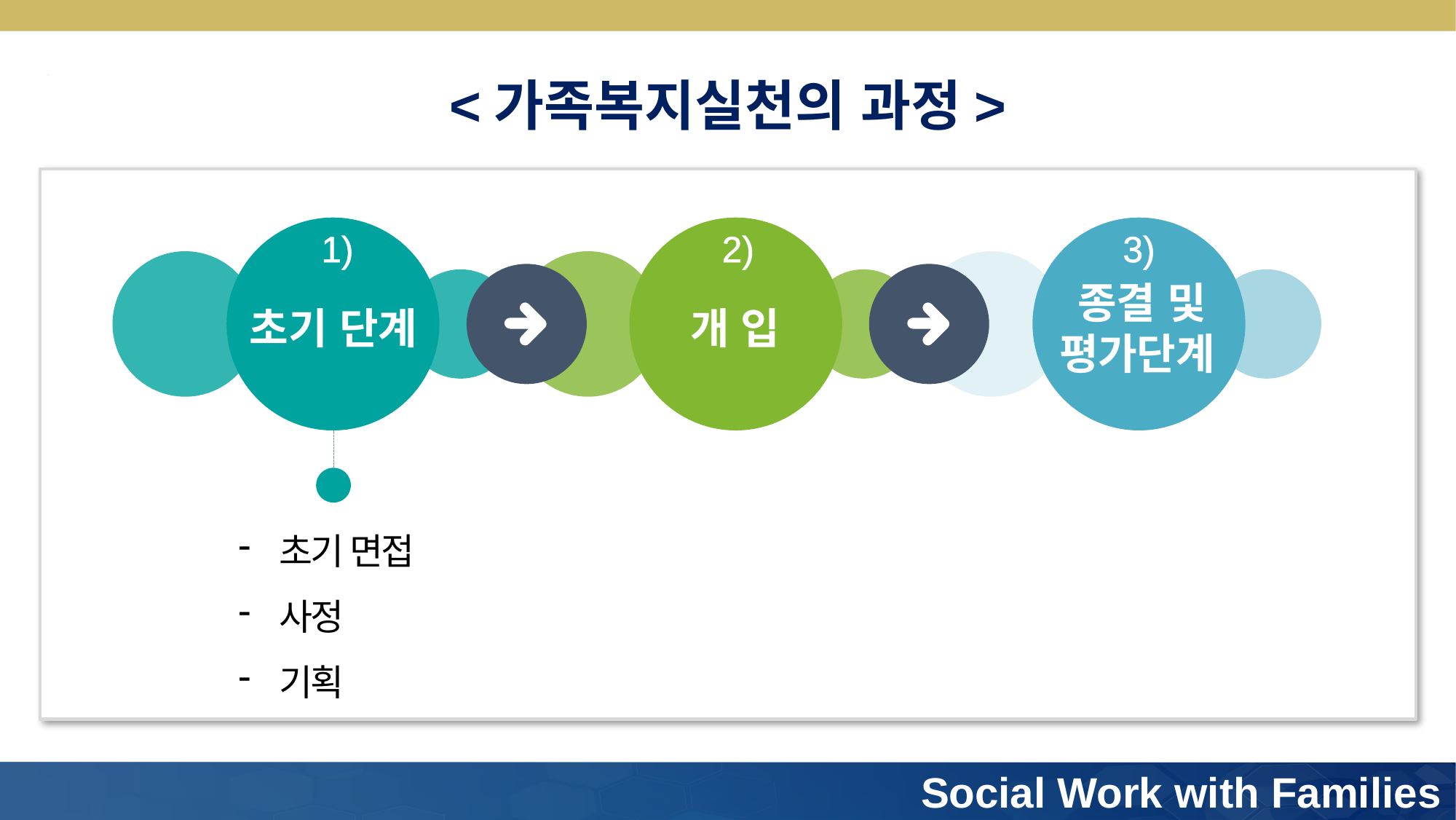

<가족복지실천의 과정>

1)
2)
3)
 종결 및
평가단계
초기 단계
개 입

초기 면접
사정
기획